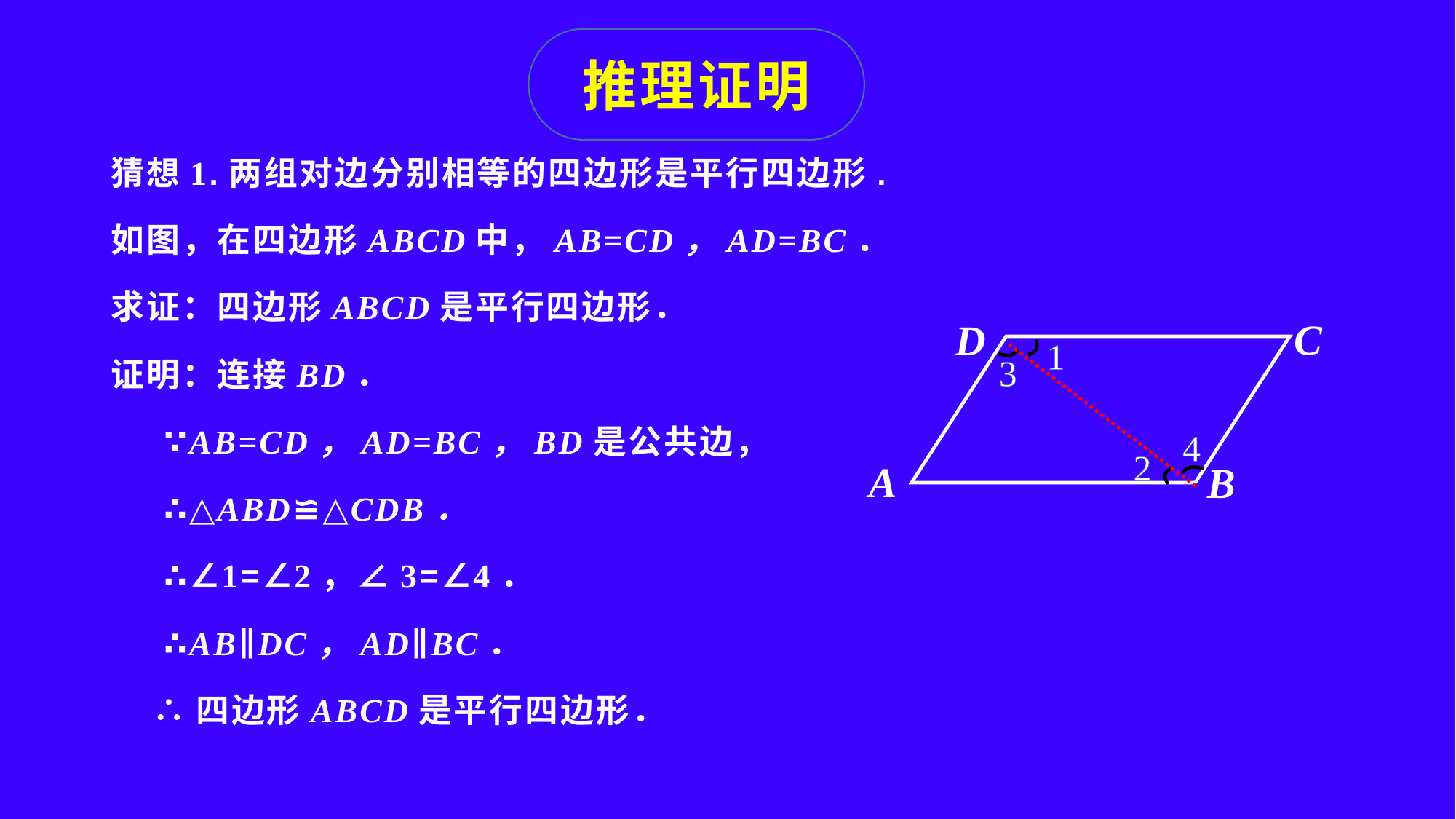

推理证明
  猜想1.两组对边分别相等的四边形是平行四边形.
  如图，在四边形ABCD中，AB=CD，AD=BC．
  求证：四边形ABCD是平行四边形．
  证明：连接BD．
       ∵AB=CD，AD=BC，BD是公共边，
       ∴△ABD≌△CDB．
       ∴∠1=∠2，∠3=∠4．
       ∴AB∥DC，AD∥BC．
       ∴四边形ABCD是平行四边形．

C
D

A
B
1

3

4
2